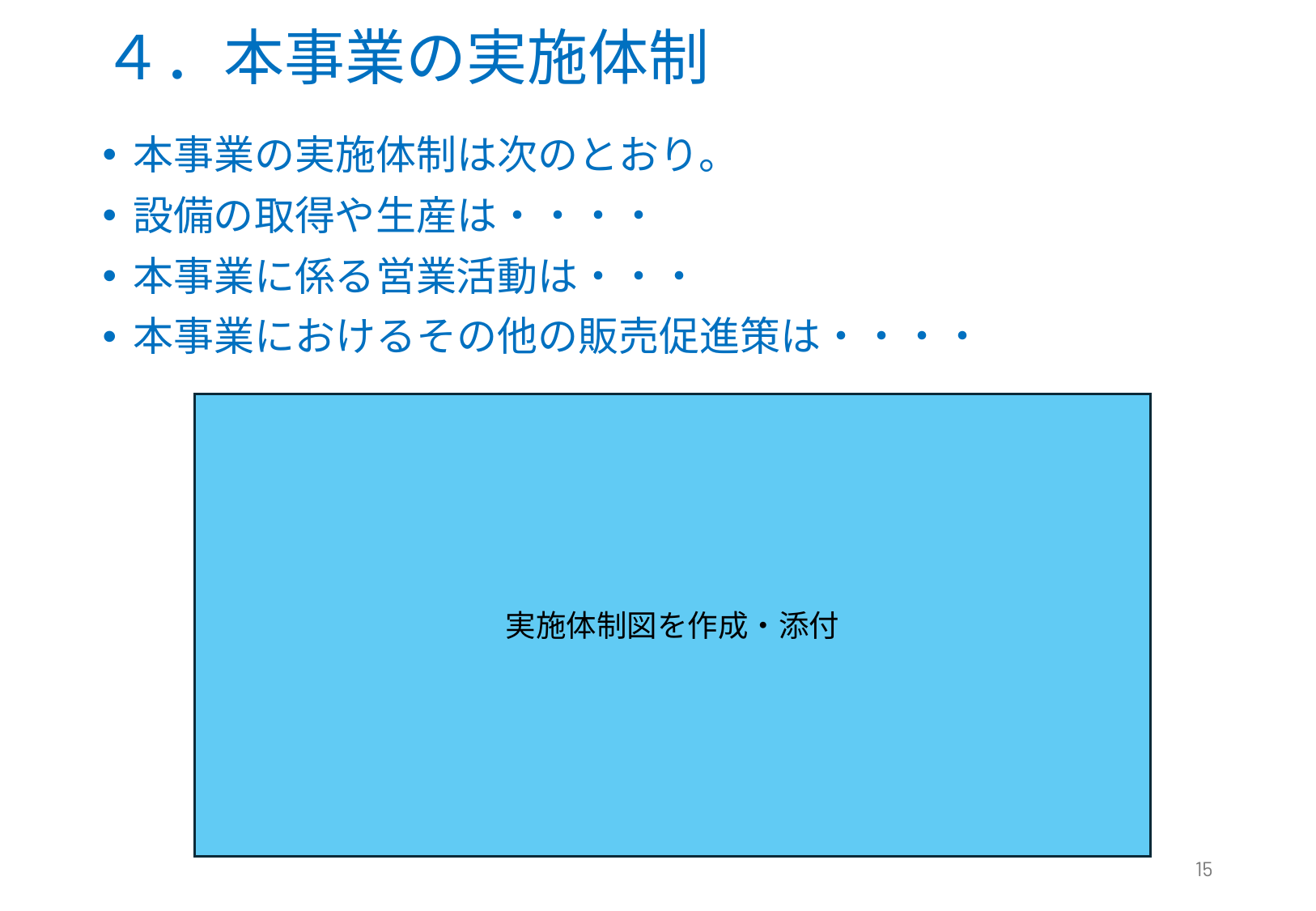

# ４．本事業の実施体制
本事業の実施体制は次のとおり。
設備の取得や生産は・・・・
本事業に係る営業活動は・・・
本事業におけるその他の販売促進策は・・・・
実施体制図を作成・添付
15